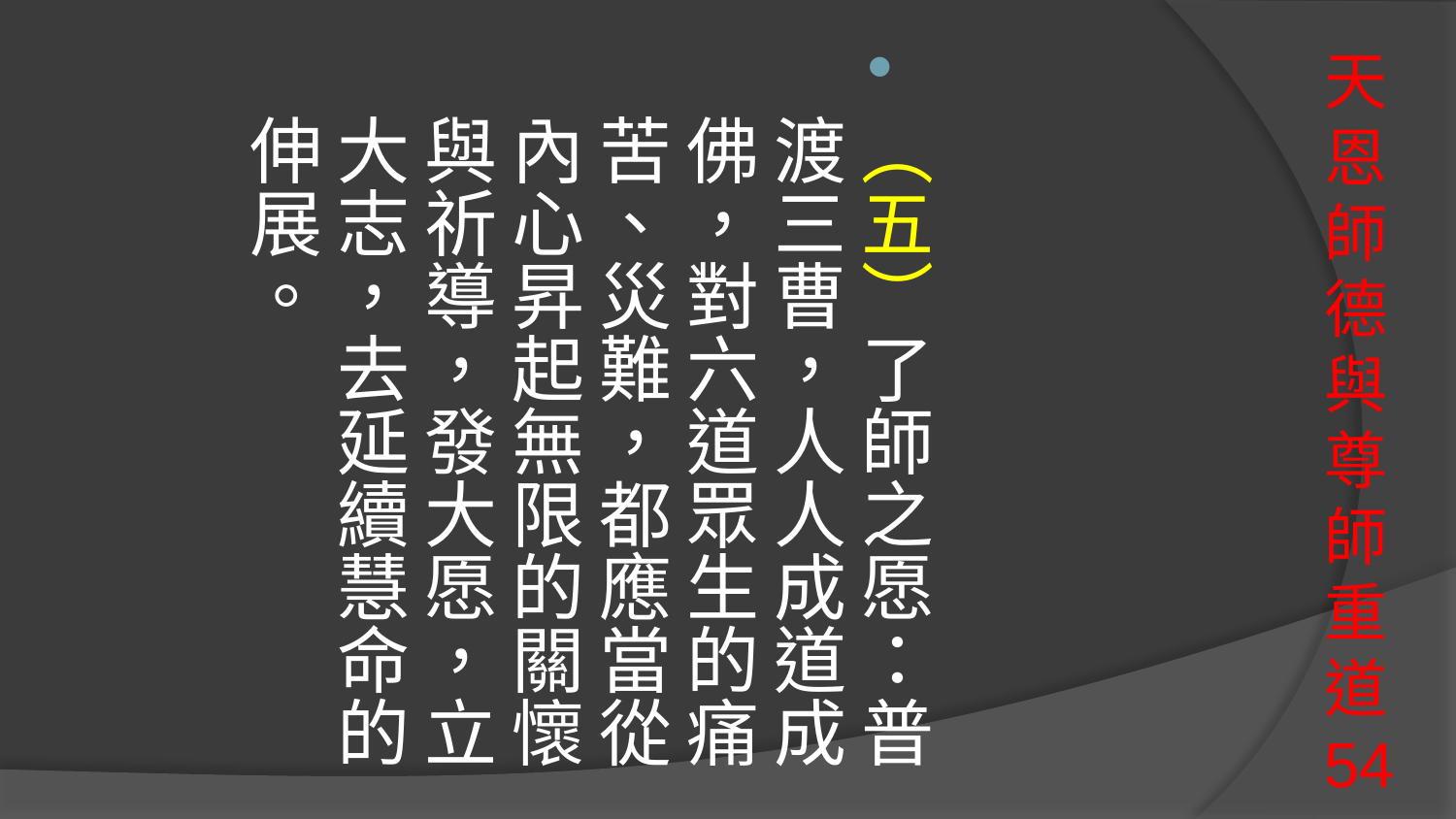

# 天恩師德與尊師重道 54
（五）了師之愿：普渡三曹，人人成道成佛，對六道眾生的痛苦、災難，都應當從內心昇起無限的關懷與祈導，發大愿，立大志，去延續慧命的伸展。